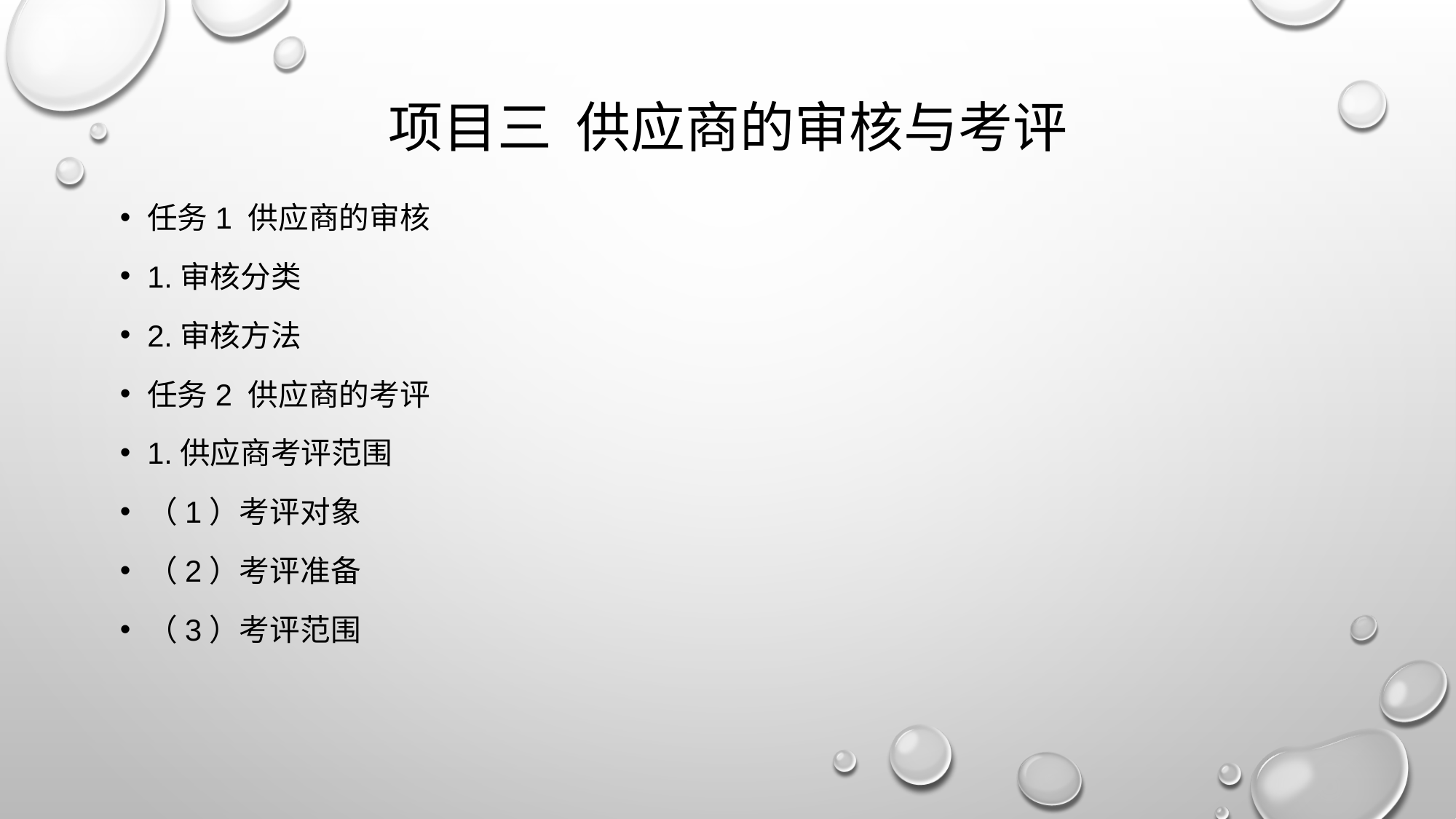

# 项目三  供应商的审核与考评
任务1 供应商的审核
1.审核分类
2.审核方法
任务2 供应商的考评
1.供应商考评范围
（1）考评对象
（2）考评准备
（3）考评范围